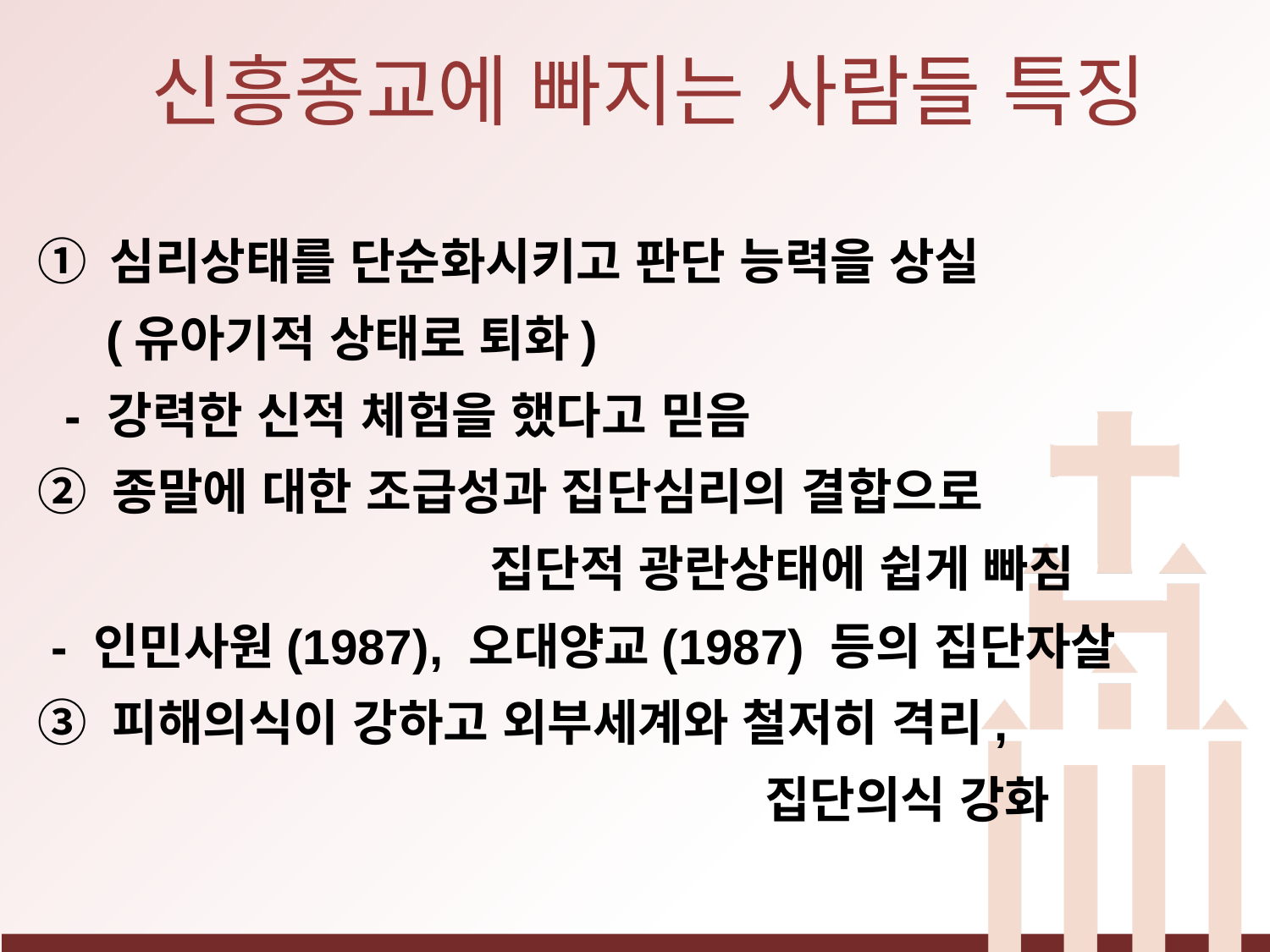

신흥종교에 빠지는 사람들 특징
① 심리상태를 단순화시키고 판단 능력을 상실
     (유아기적 상태로 퇴화)
  - 강력한 신적 체험을 했다고 믿음
② 종말에 대한 조급성과 집단심리의 결합으로
                                집단적 광란상태에 쉽게 빠짐
 - 인민사원(1987), 오대양교(1987) 등의 집단자살
③ 피해의식이 강하고 외부세계와 철저히 격리,
                                                    집단의식 강화